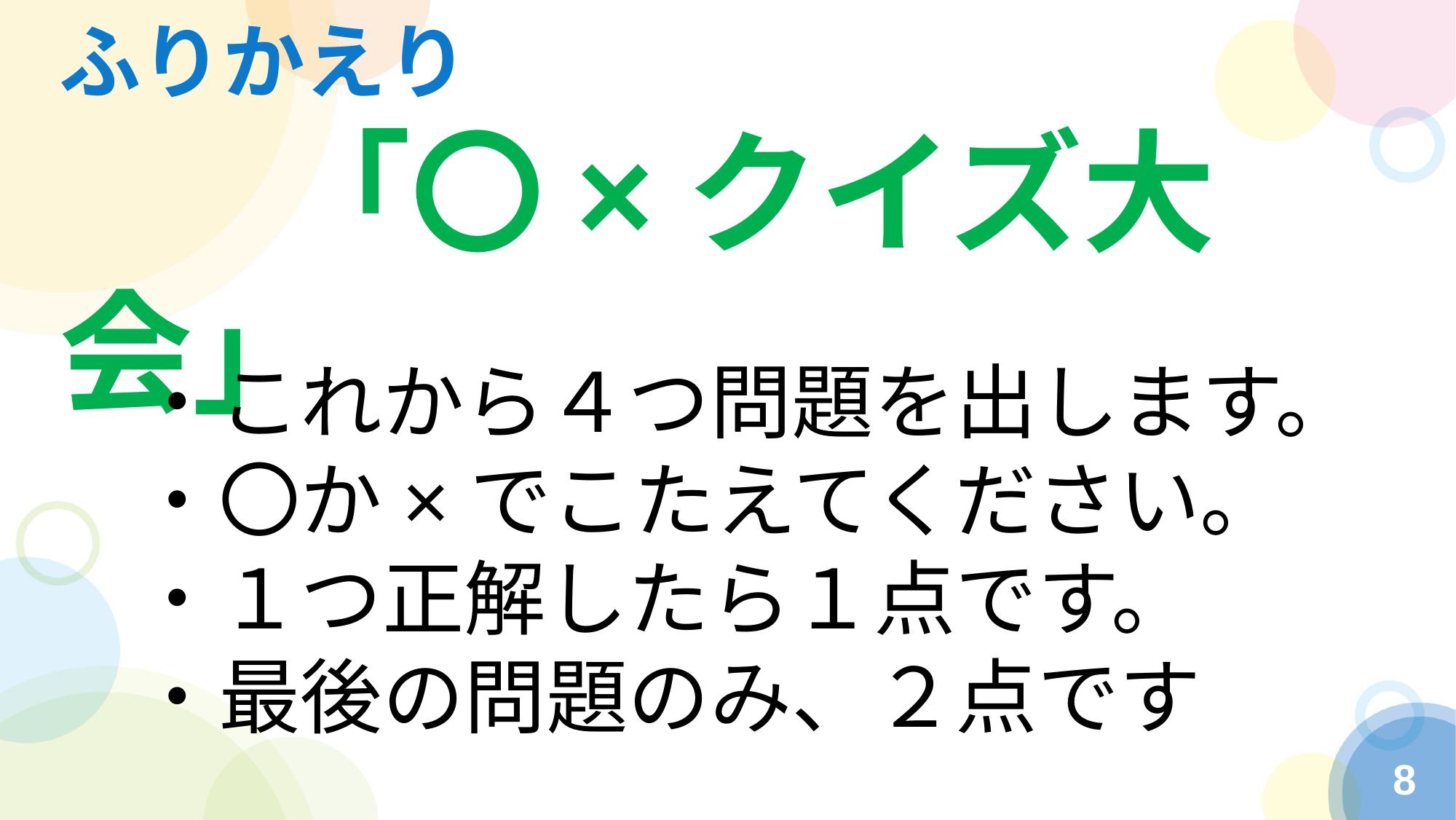

ふりかえり
　　「〇×クイズ大会」
・これから４つ問題を出します。
・〇か×でこたえてください。
・１つ正解したら１点です。
・最後の問題のみ、２点です
8